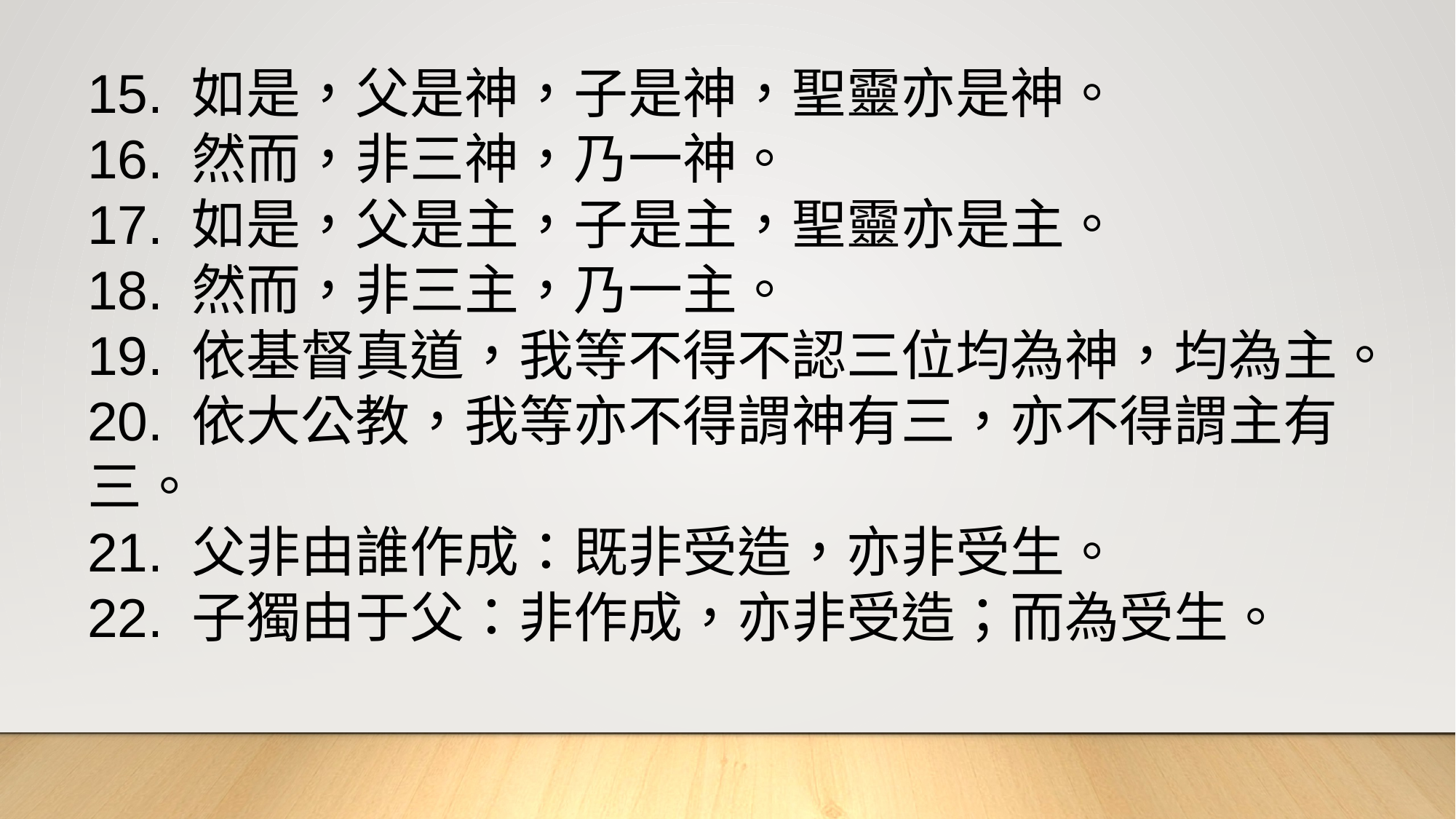

15. 如是，父是神，子是神，聖靈亦是神。
16. 然而，非三神，乃一神。
17. 如是，父是主，子是主，聖靈亦是主。
18. 然而，非三主，乃一主。
19. 依基督真道，我等不得不認三位均為神，均為主。
20. 依大公教，我等亦不得謂神有三，亦不得謂主有三。
21. 父非由誰作成：既非受造，亦非受生。
22. 子獨由于父：非作成，亦非受造；而為受生。